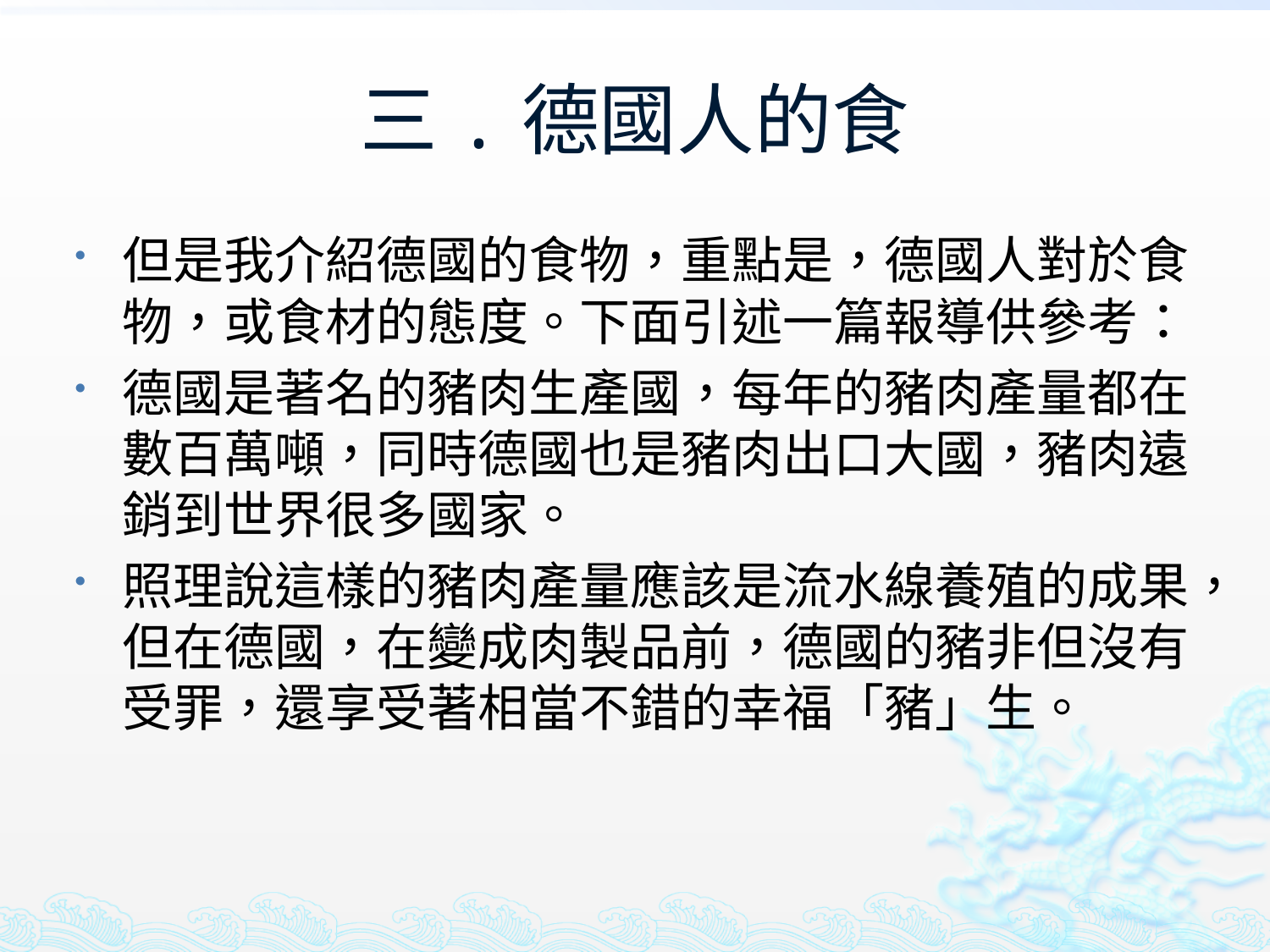

# 三.德國人的食
但是我介紹德國的食物，重點是，德國人對於食物，或食材的態度。下面引述一篇報導供參考：
德國是著名的豬肉生產國，每年的豬肉產量都在數百萬噸，同時德國也是豬肉出口大國，豬肉遠銷到世界很多國家。
照理說這樣的豬肉產量應該是流水線養殖的成果，但在德國，在變成肉製品前，德國的豬非但沒有受罪，還享受著相當不錯的幸福「豬」生。